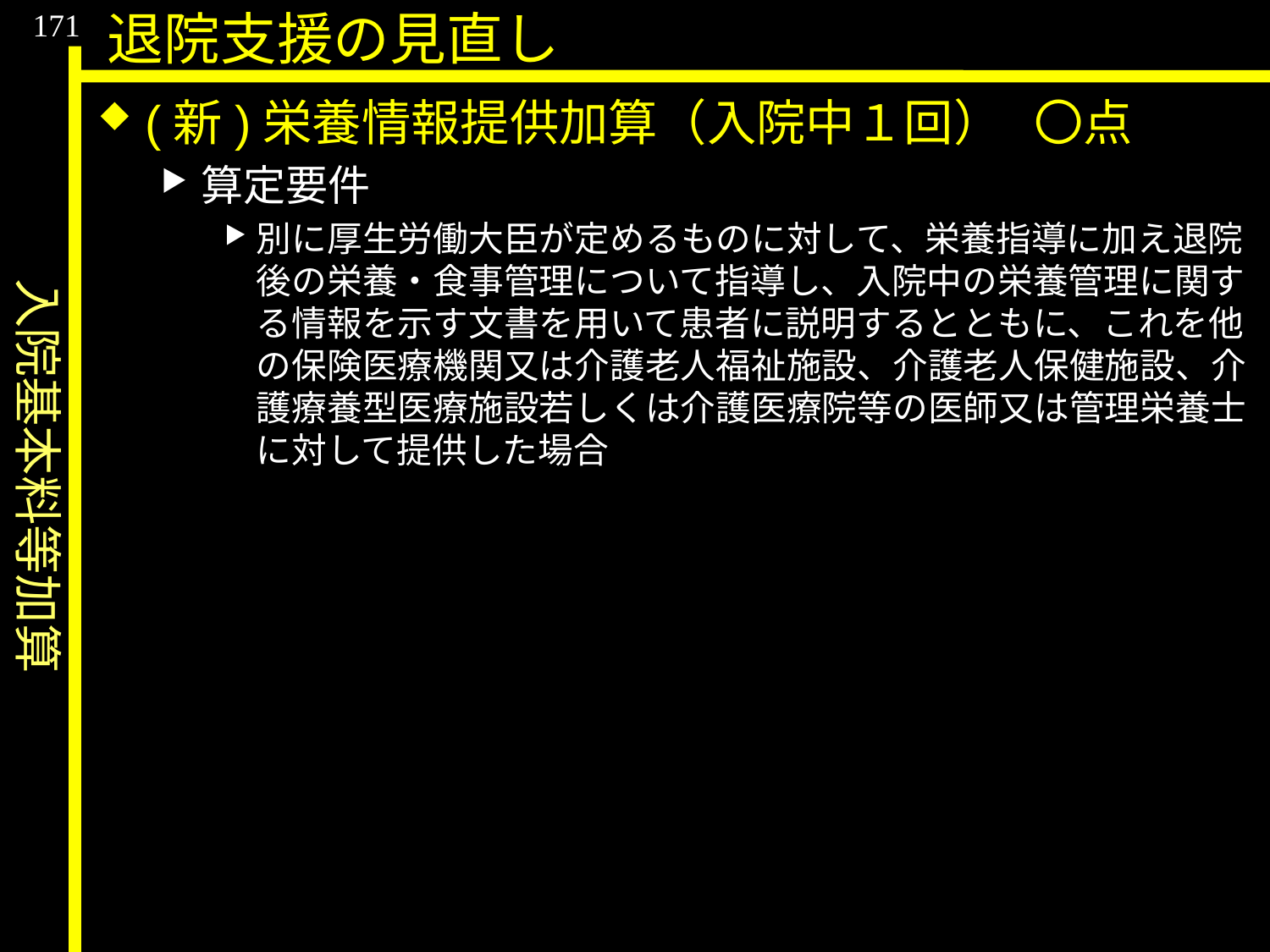

入院基本料等加算
171
退院支援の見直し

(新)栄養情報提供加算（入院中１回）	〇点
算定要件
別に厚生労働大臣が定めるものに対して、栄養指導に加え退院後の栄養・食事管理について指導し、入院中の栄養管理に関する情報を示す文書を用いて患者に説明するとともに、これを他の保険医療機関又は介護老人福祉施設、介護老人保健施設、介護療養型医療施設若しくは介護医療院等の医師又は管理栄養士に対して提供した場合